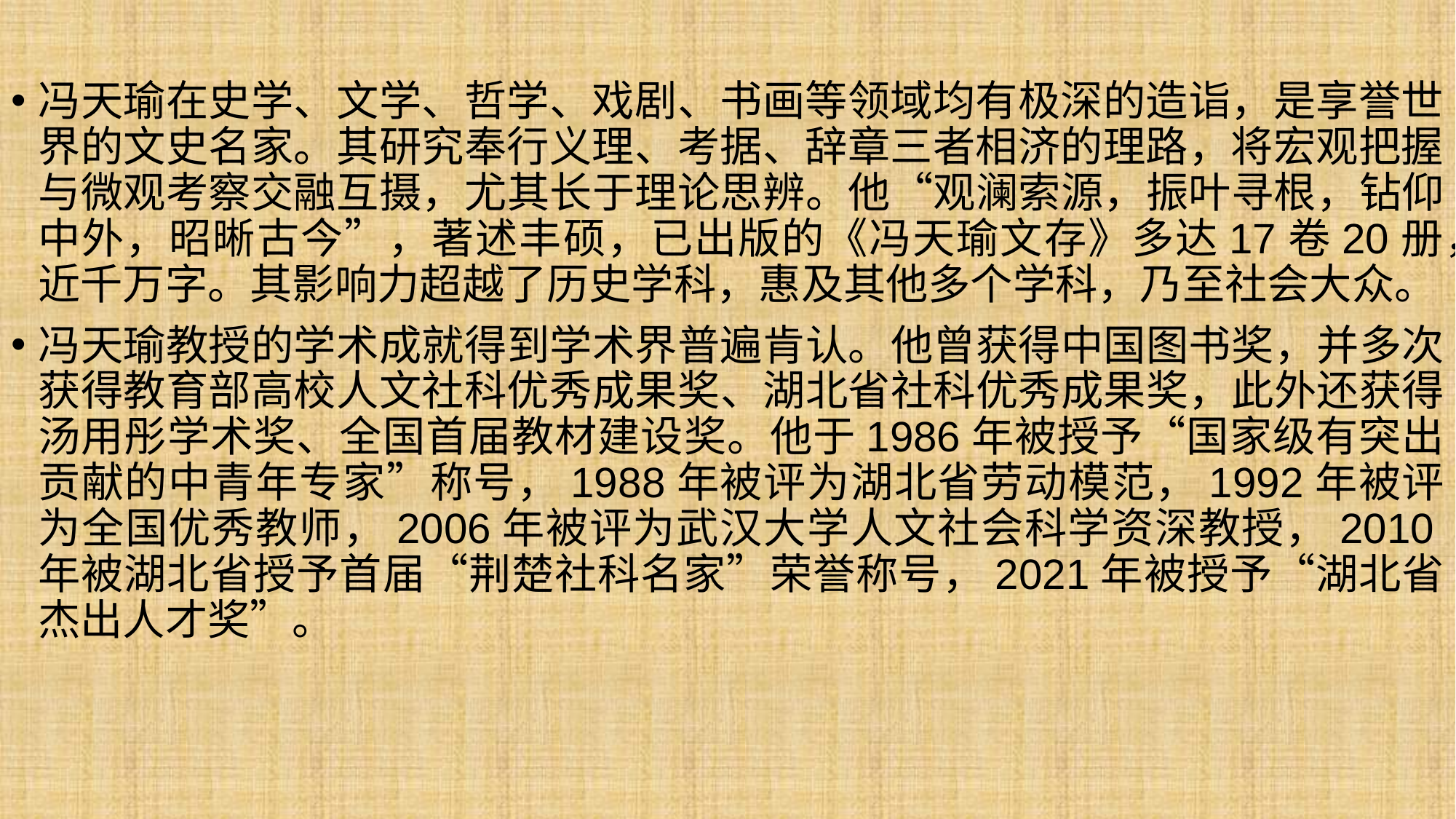

冯天瑜在史学、文学、哲学、戏剧、书画等领域均有极深的造诣，是享誉世界的文史名家。其研究奉行义理、考据、辞章三者相济的理路，将宏观把握与微观考察交融互摄，尤其长于理论思辨。他“观澜索源，振叶寻根，钻仰中外，昭晰古今”，著述丰硕，已出版的《冯天瑜文存》多达17卷20册，近千万字。其影响力超越了历史学科，惠及其他多个学科，乃至社会大众。
冯天瑜教授的学术成就得到学术界普遍肯认。他曾获得中国图书奖，并多次获得教育部高校人文社科优秀成果奖、湖北省社科优秀成果奖，此外还获得汤用彤学术奖、全国首届教材建设奖。他于1986年被授予“国家级有突出贡献的中青年专家”称号，1988年被评为湖北省劳动模范，1992年被评为全国优秀教师，2006年被评为武汉大学人文社会科学资深教授，2010年被湖北省授予首届“荆楚社科名家”荣誉称号，2021年被授予“湖北省杰出人才奖”。